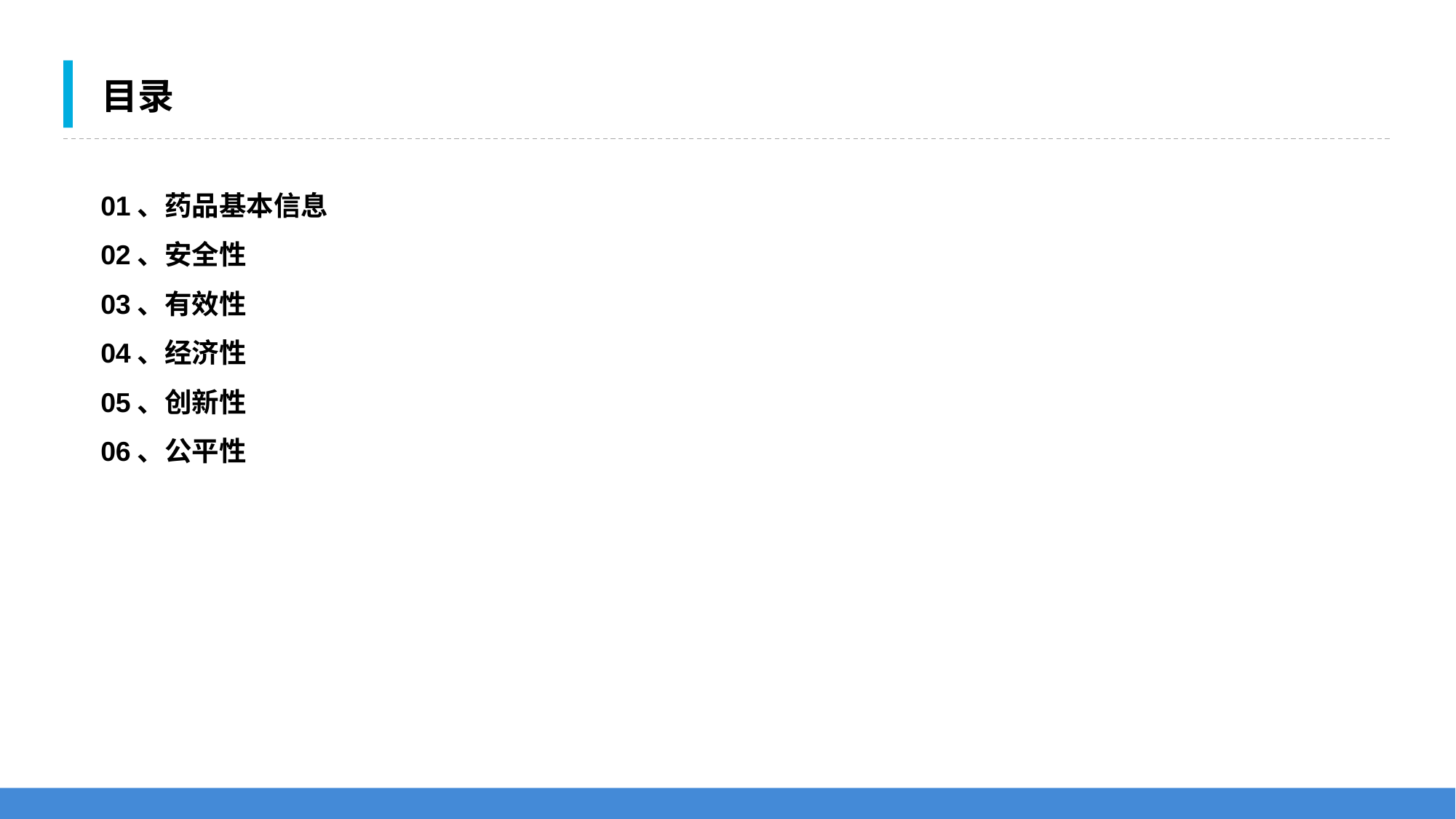

目录
01、药品基本信息
02、安全性
03、有效性
04、经济性
05、创新性
06、公平性